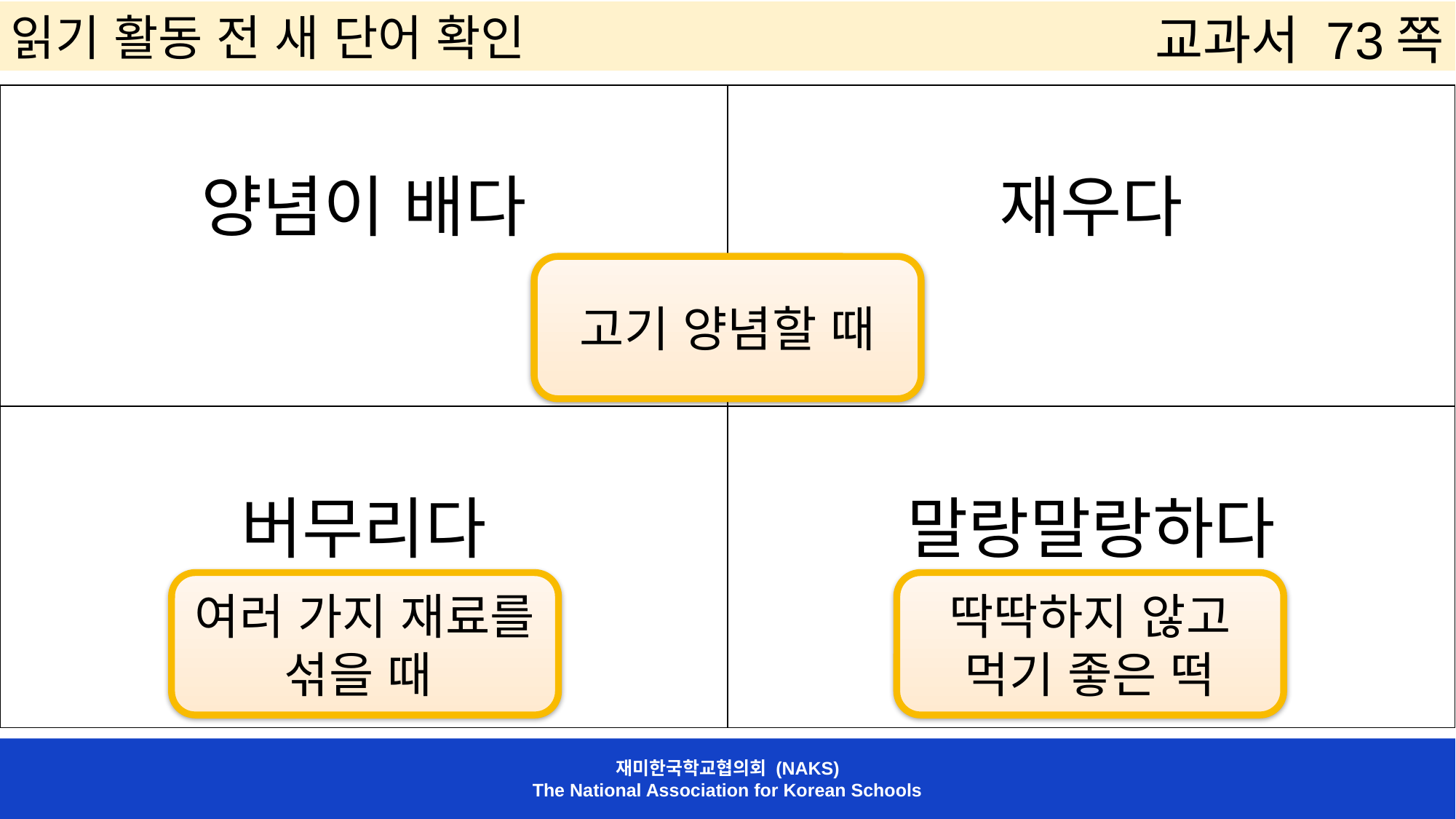

읽기 활동 전 새 단어 확인
교과서 73쪽
| 양념이 배다 | 재우다 |
| --- | --- |
| 버무리다 | 말랑말랑하다 |
고기 양념할 때
여러 가지 재료를 섞을 때
딱딱하지 않고 먹기 좋은 떡
재미한국학교협의회 (NAKS)
The National Association for Korean Schools